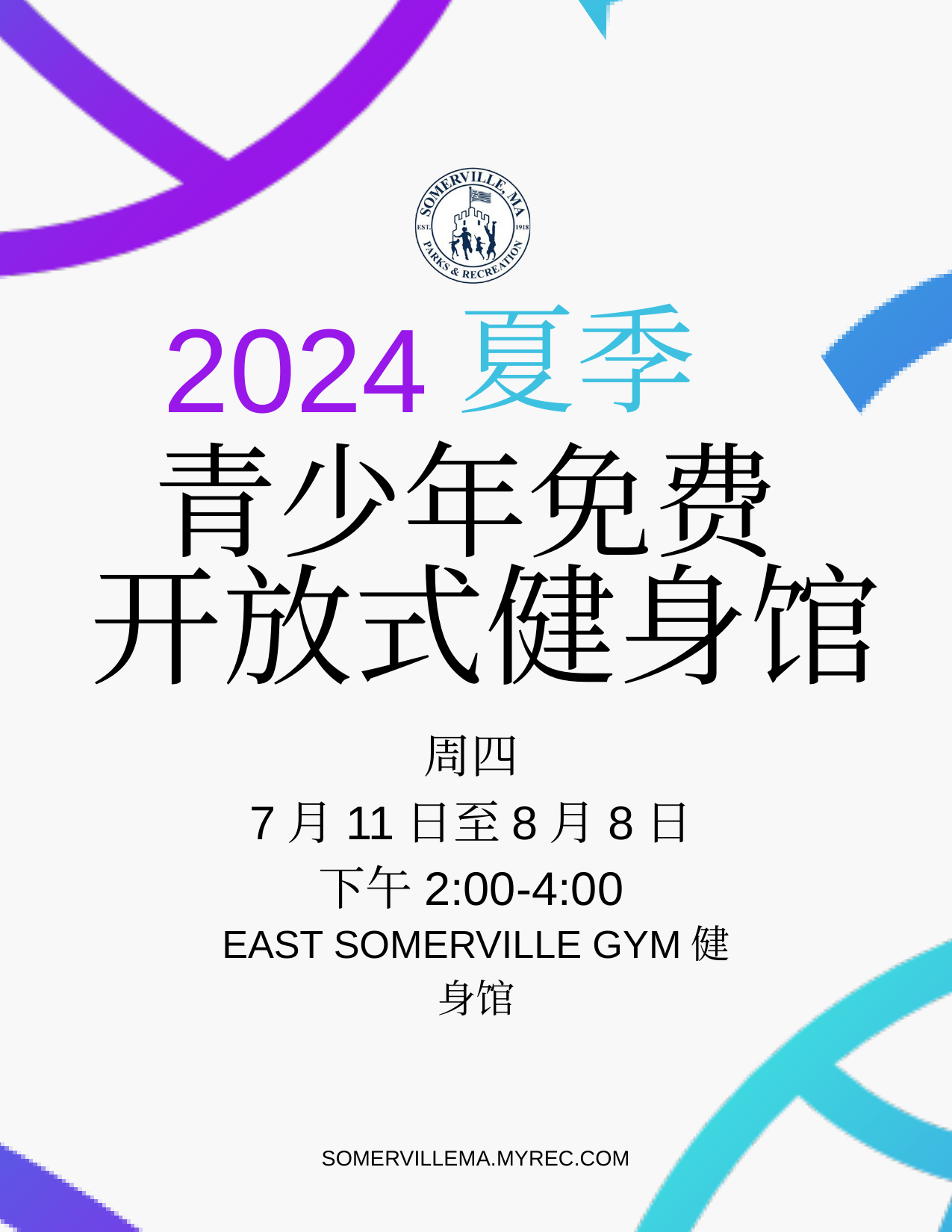

夏季
2024
青少年免费
开放式健身馆

周四
7月11日至8月8日
下午2:00-4:00

EAST SOMERVILLE GYM健身馆
SOMERVILLEMA.MYREC.COM